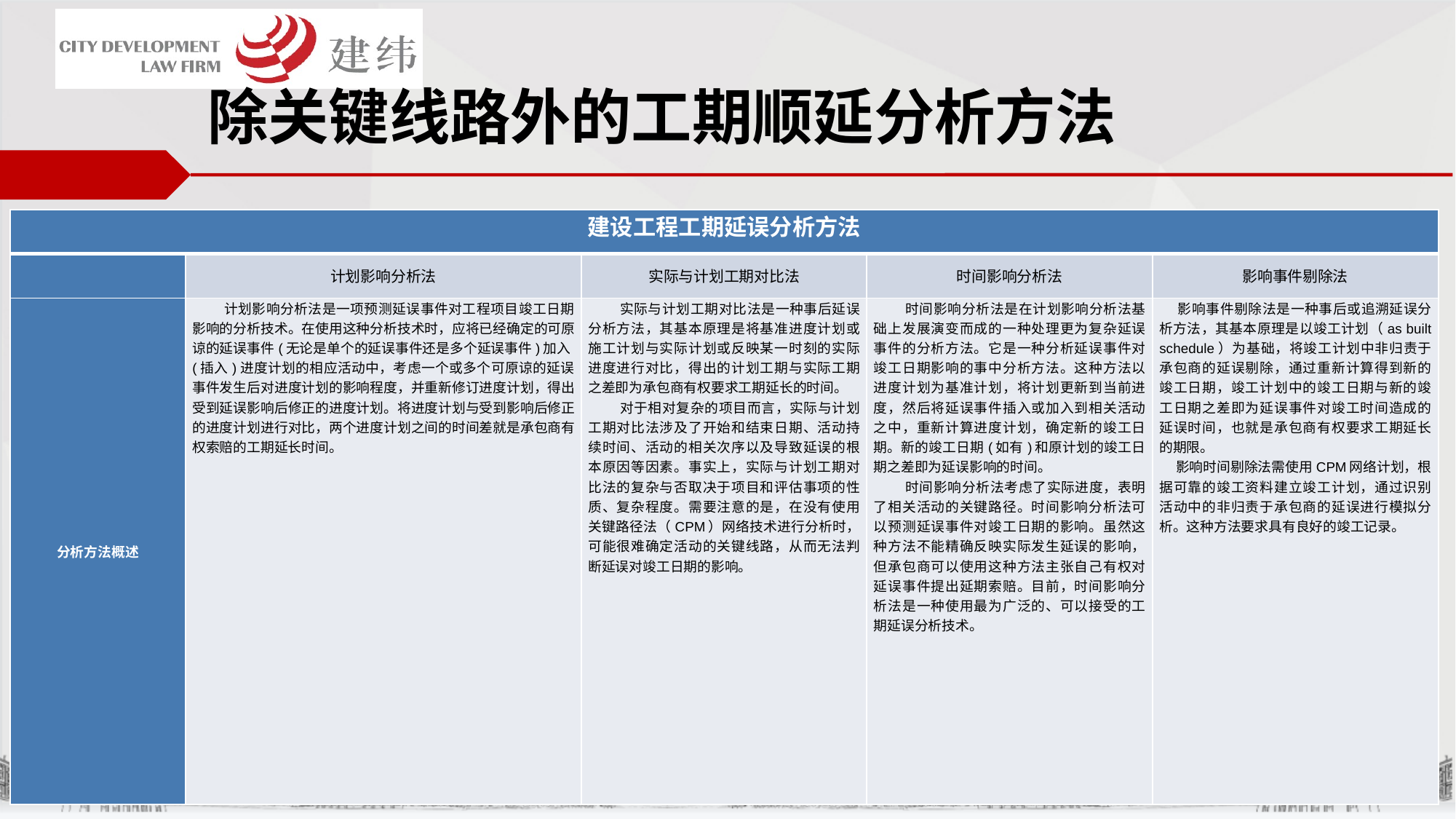

除关键线路外的工期顺延分析方法

| 建设工程工期延误分析方法 |  |  |  |  |
| --- | --- | --- | --- | --- |
|  | 计划影响分析法 | 实际与计划工期对比法 | 时间影响分析法 | 影响事件剔除法 |
| 分析方法概述 | 计划影响分析法是一项预测延误事件对工程项目竣工日期影响的分析技术。在使用这种分析技术时，应将已经确定的可原谅的延误事件(无论是单个的延误事件还是多个延误事件)加入(插入)进度计划的相应活动中，考虑一个或多个可原谅的延误事件发生后对进度计划的影响程度，并重新修订进度计划，得出受到延误影响后修正的进度计划。将进度计划与受到影响后修正的进度计划进行对比，两个进度计划之间的时间差就是承包商有权索赔的工期延长时间。 | 实际与计划工期对比法是一种事后延误分析方法，其基本原理是将基准进度计划或施工计划与实际计划或反映某一时刻的实际进度进行对比，得出的计划工期与实际工期之差即为承包商有权要求工期延长的时间。 对于相对复杂的项目而言，实际与计划工期对比法涉及了开始和结束日期、活动持续时间、活动的相关次序以及导致延误的根本原因等因素。事实上，实际与计划工期对比法的复杂与否取决于项目和评估事项的性质、复杂程度。需要注意的是，在没有使用关键路径法（CPM）网络技术进行分析时，可能很难确定活动的关键线路，从而无法判断延误对竣工日期的影响。 | 时间影响分析法是在计划影响分析法基础上发展演变而成的一种处理更为复杂延误事件的分析方法。它是一种分析延误事件对竣工日期影响的事中分析方法。这种方法以进度计划为基准计划，将计划更新到当前进度，然后将延误事件插入或加入到相关活动之中，重新计算进度计划，确定新的竣工日期。新的竣工日期(如有)和原计划的竣工日期之差即为延误影响的时间。 时间影响分析法考虑了实际进度，表明了相关活动的关键路径。时间影响分析法可以预测延误事件对竣工日期的影响。虽然这种方法不能精确反映实际发生延误的影响，但承包商可以使用这种方法主张自己有权对延误事件提出延期索赔。目前，时间影响分析法是一种使用最为广泛的、可以接受的工期延误分析技术。 | 影响事件剔除法是一种事后或追溯延误分析方法，其基本原理是以竣工计划（as built schedule）为基础，将竣工计划中非归责于承包商的延误剔除，通过重新计算得到新的竣工日期，竣工计划中的竣工日期与新的竣工日期之差即为延误事件对竣工时间造成的延误时间，也就是承包商有权要求工期延长的期限。 影响时间剔除法需使用CPM网络计划，根据可靠的竣工资料建立竣工计划，通过识别活动中的非归责于承包商的延误进行模拟分析。这种方法要求具有良好的竣工记录。 |